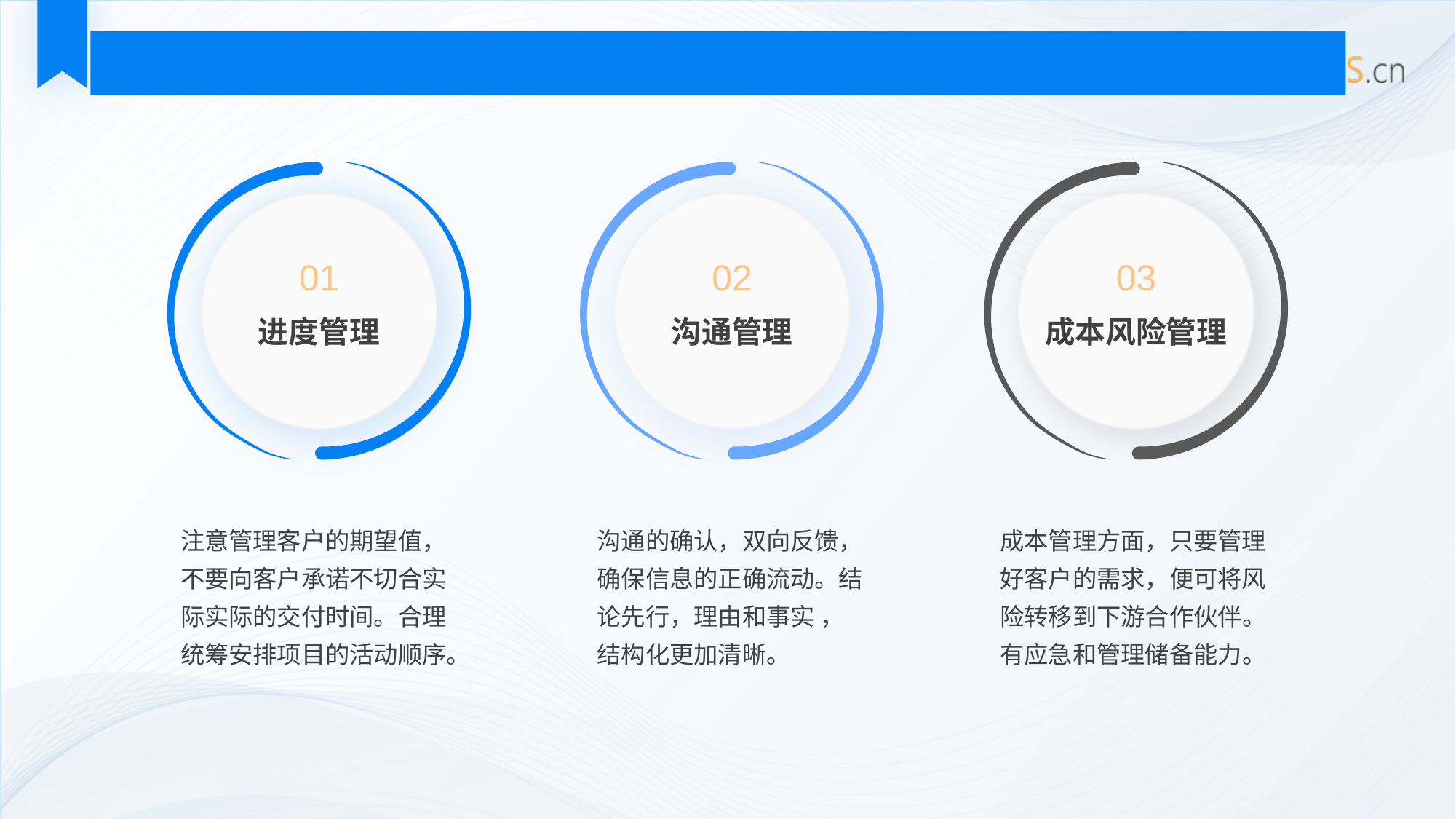

# 项目管理中的能力展示

01
02
03
进度管理
沟通管理
成本风险管理
注意管理客户的期望值，不要向客户承诺不切合实际实际的交付时间。合理统筹安排项目的活动顺序。
沟通的确认，双向反馈，确保信息的正确流动。结论先行，理由和事实 ，结构化更加清晰。
成本管理方面，只要管理好客户的需求，便可将风险转移到下游合作伙伴。有应急和管理储备能力。